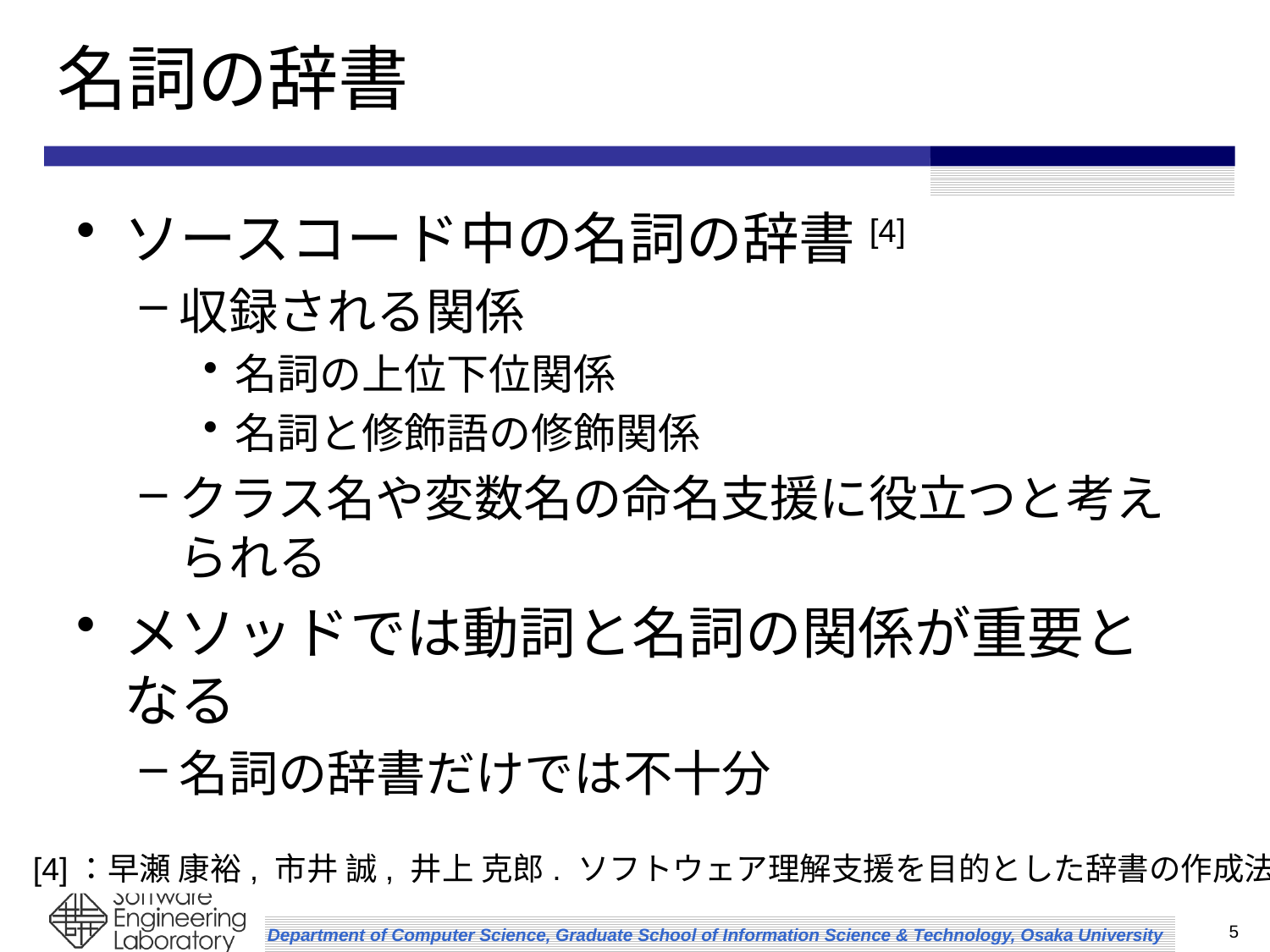

# 名詞の辞書
ソースコード中の名詞の辞書[4]
収録される関係
名詞の上位下位関係
名詞と修飾語の修飾関係
クラス名や変数名の命名支援に役立つと考えられる
メソッドでは動詞と名詞の関係が重要となる
名詞の辞書だけでは不十分

[4]：早瀬 康裕, 市井 誠, 井上 克郎. ソフトウェア理解支援を目的とした辞書の作成法
5